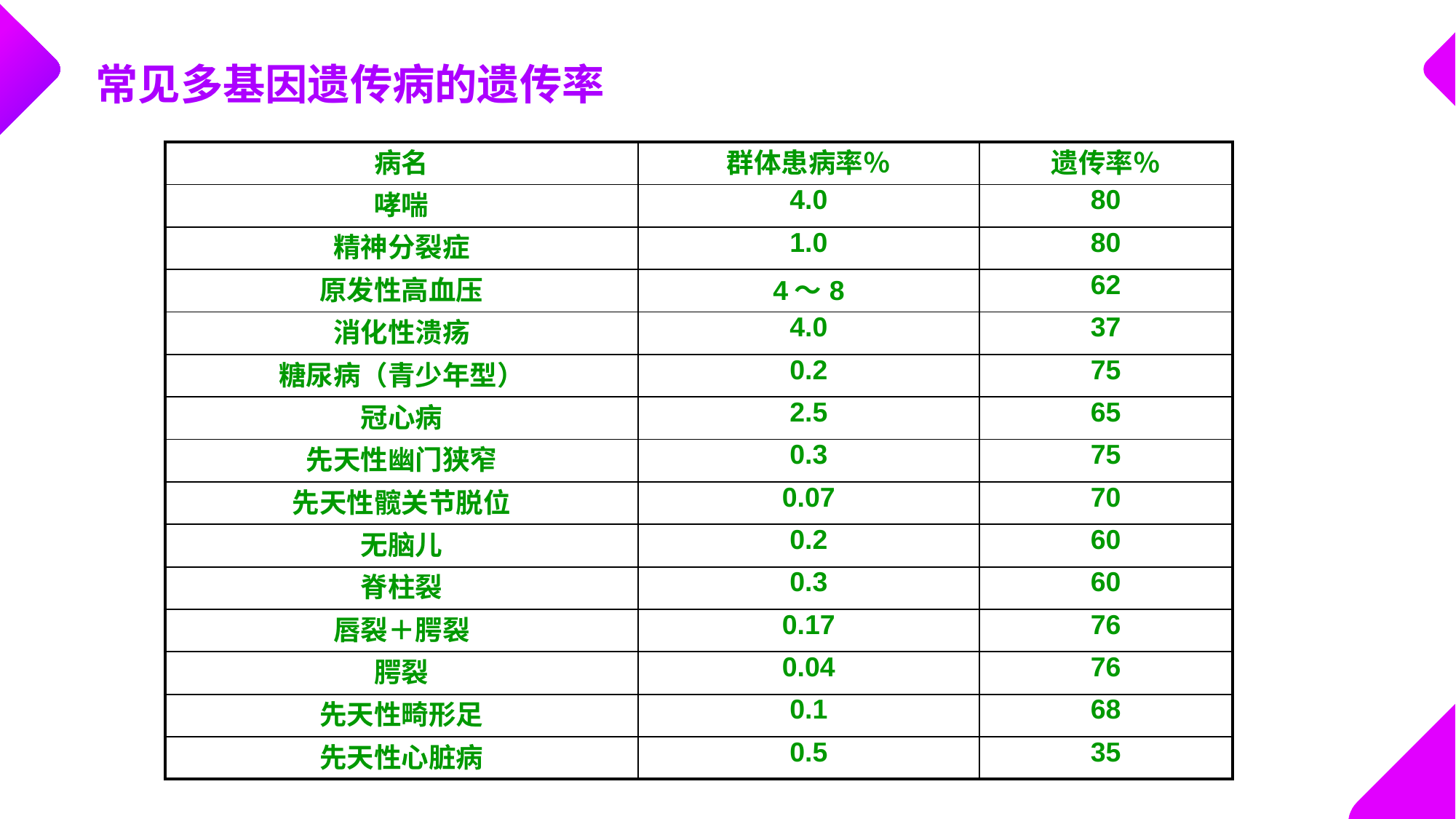

常见多基因遗传病的遗传率
| 病名 | 群体患病率％ | 遗传率％ |
| --- | --- | --- |
| 哮喘 | 4.0 | 80 |
| 精神分裂症 | 1.0 | 80 |
| 原发性高血压 | 4～8 | 62 |
| 消化性溃疡 | 4.0 | 37 |
| 糖尿病（青少年型） | 0.2 | 75 |
| 冠心病 | 2.5 | 65 |
| 先天性幽门狭窄 | 0.3 | 75 |
| 先天性髋关节脱位 | 0.07 | 70 |
| 无脑儿 | 0.2 | 60 |
| 脊柱裂 | 0.3 | 60 |
| 唇裂＋腭裂 | 0.17 | 76 |
| 腭裂 | 0.04 | 76 |
| 先天性畸形足 | 0.1 | 68 |
| 先天性心脏病 | 0.5 | 35 |